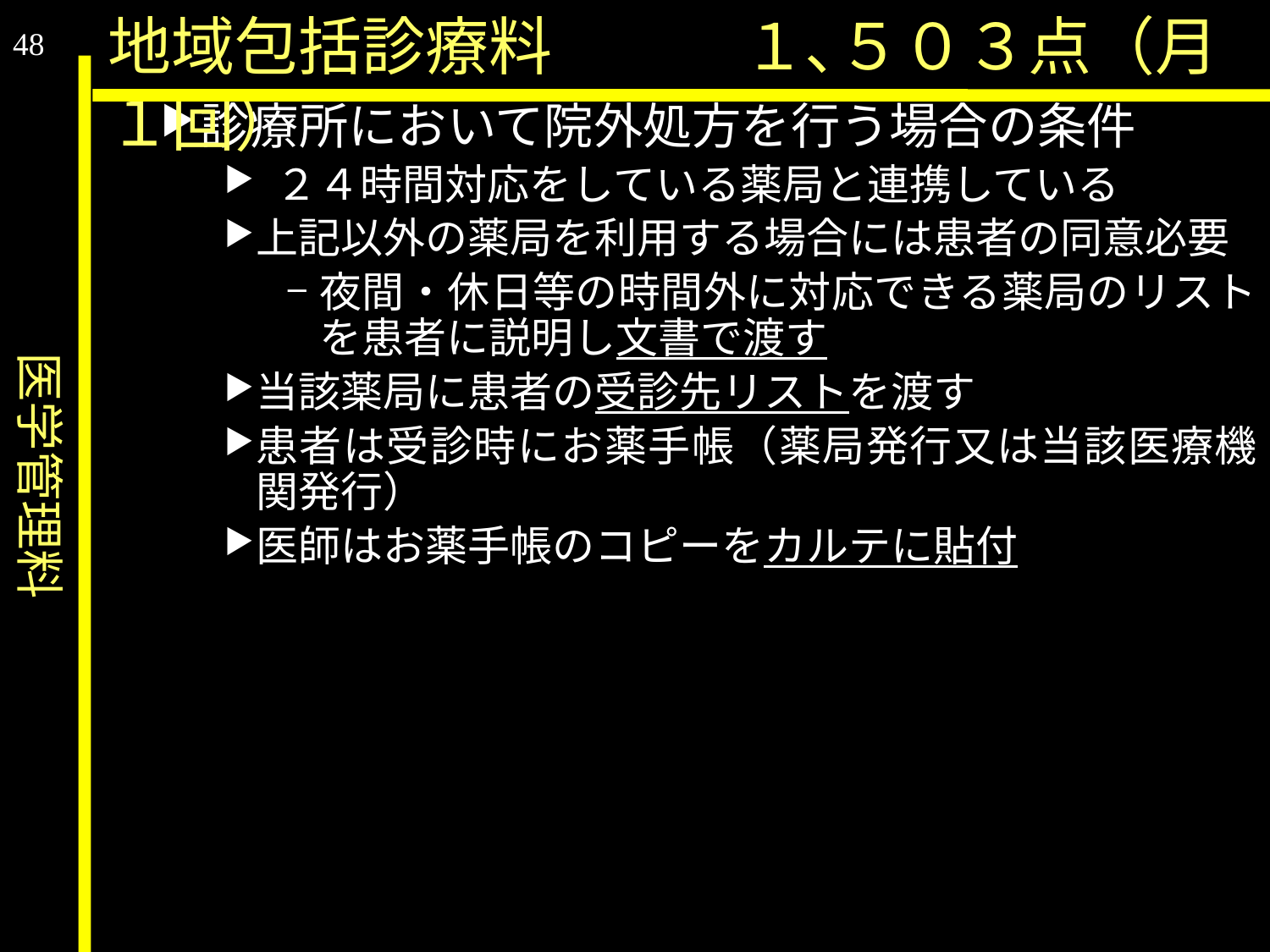

医学管理料
地域包括診療料		１､５０３点（月１回）
48

診療所において院外処方を行う場合の条件
 ２４時間対応をしている薬局と連携している
上記以外の薬局を利用する場合には患者の同意必要
夜間・休日等の時間外に対応できる薬局のリストを患者に説明し文書で渡す
当該薬局に患者の受診先リストを渡す
患者は受診時にお薬手帳（薬局発行又は当該医療機関発行）
医師はお薬手帳のコピーをカルテに貼付